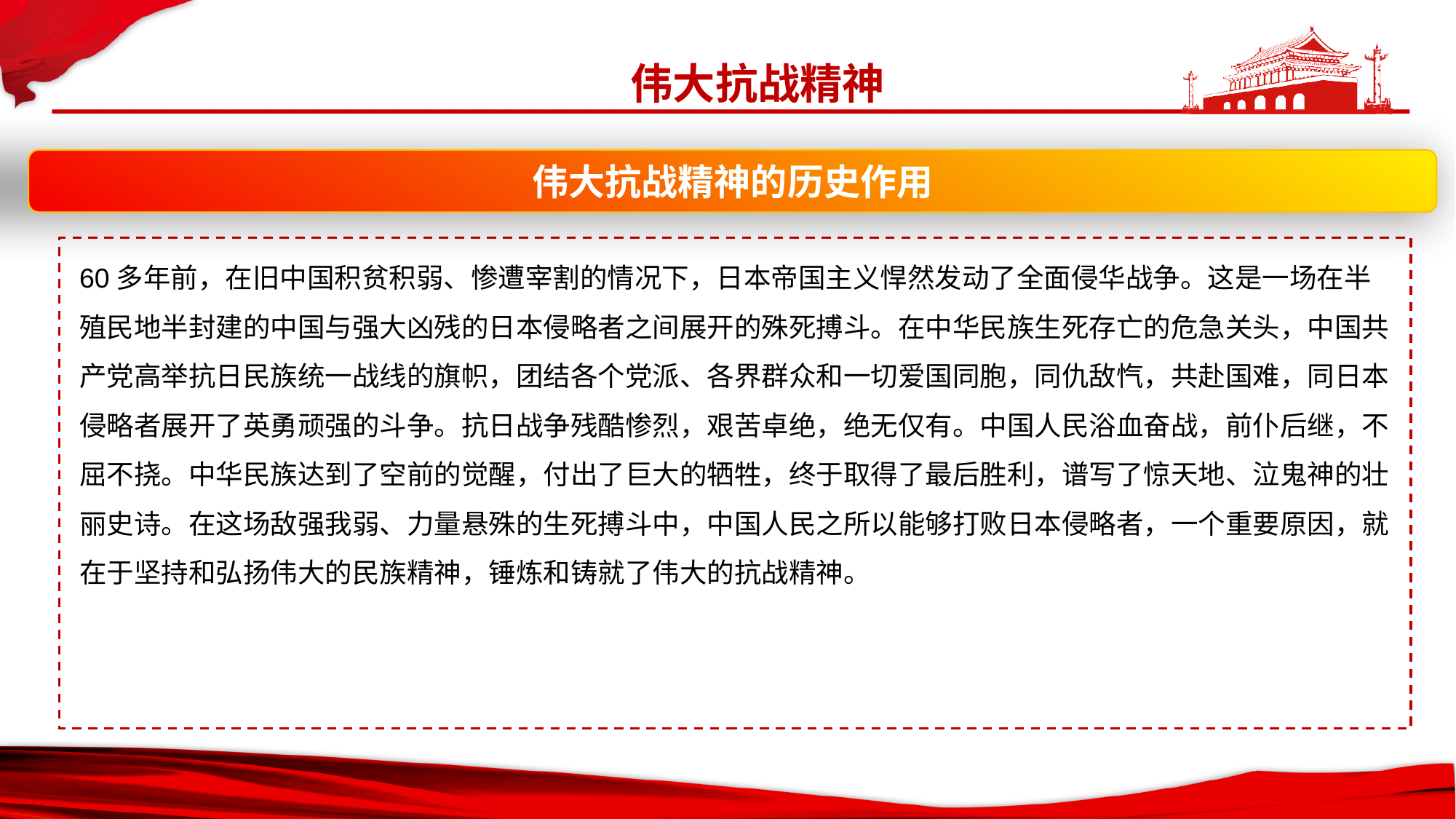

伟大抗战精神
伟大抗战精神的历史作用

60多年前，在旧中国积贫积弱、惨遭宰割的情况下，日本帝国主义悍然发动了全面侵华战争。这是一场在半殖民地半封建的中国与强大凶残的日本侵略者之间展开的殊死搏斗。在中华民族生死存亡的危急关头，中国共产党高举抗日民族统一战线的旗帜，团结各个党派、各界群众和一切爱国同胞，同仇敌忾，共赴国难，同日本侵略者展开了英勇顽强的斗争。抗日战争残酷惨烈，艰苦卓绝，绝无仅有。中国人民浴血奋战，前仆后继，不屈不挠。中华民族达到了空前的觉醒，付出了巨大的牺牲，终于取得了最后胜利，谱写了惊天地、泣鬼神的壮丽史诗。在这场敌强我弱、力量悬殊的生死搏斗中，中国人民之所以能够打败日本侵略者，一个重要原因，就在于坚持和弘扬伟大的民族精神，锤炼和铸就了伟大的抗战精神。